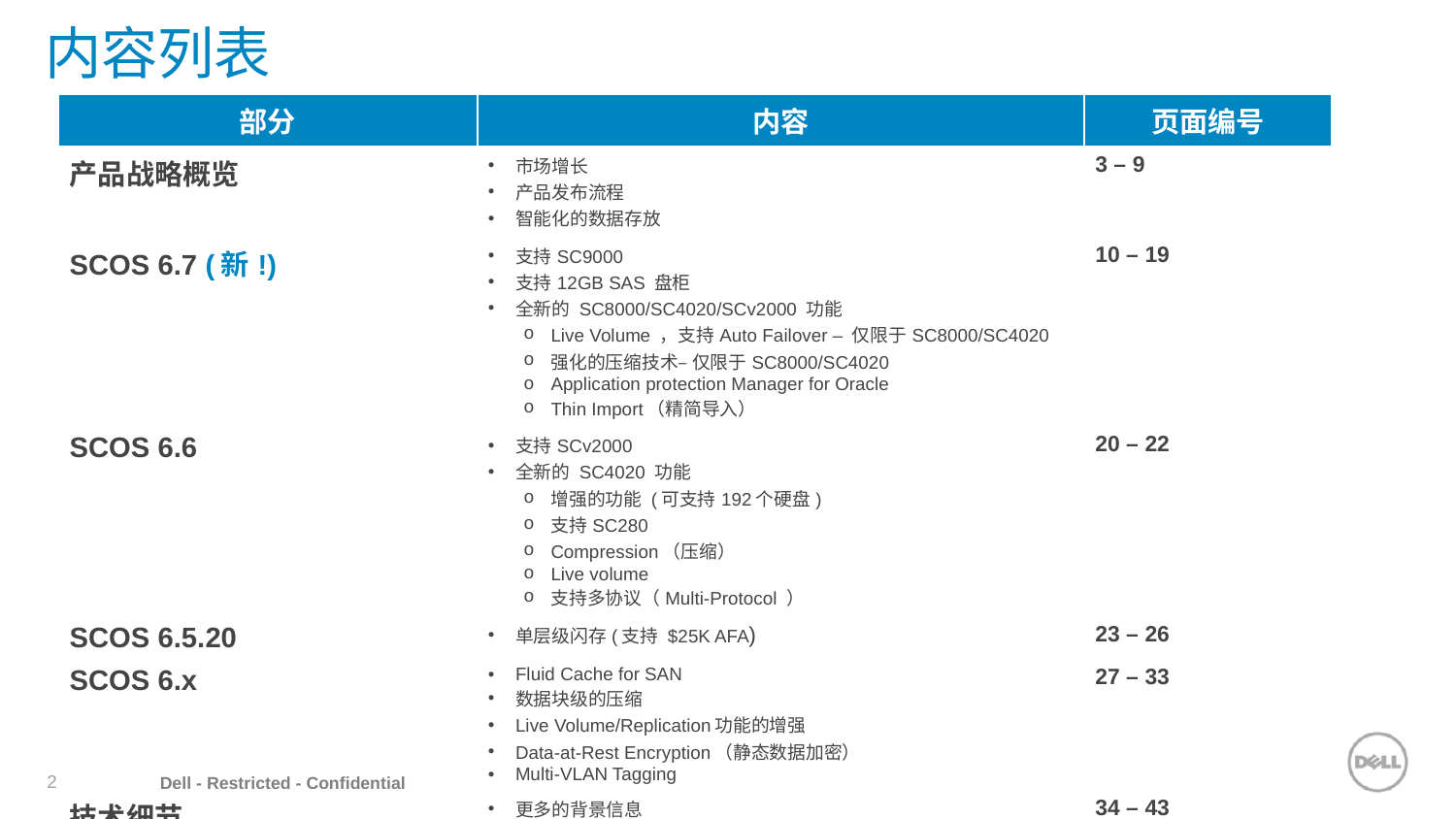

# 内容列表
| 部分 | 内容 | 页面编号 |
| --- | --- | --- |
| 产品战略概览 | 市场增长 产品发布流程 智能化的数据存放 | 3 – 9 |
| SCOS 6.7 (新!) | 支持SC9000 支持12GB SAS 盘柜 全新的 SC8000/SC4020/SCv2000 功能 Live Volume ，支持Auto Failover – 仅限于SC8000/SC4020 强化的压缩技术– 仅限于SC8000/SC4020 Application protection Manager for Oracle Thin Import（精简导入） | 10 – 19 |
| SCOS 6.6 | 支持SCv2000 全新的 SC4020 功能 增强的功能 (可支持192个硬盘) 支持SC280 Compression（压缩） Live volume 支持多协议（Multi-Protocol ） | 20 – 22 |
| SCOS 6.5.20 | 单层级闪存(支持 $25K AFA) | 23 – 26 |
| SCOS 6.x | Fluid Cache for SAN 数据块级的压缩 Live Volume/Replication功能的增强 Data-at-Rest Encryption（静态数据加密） Multi-VLAN Tagging | 27 – 33 |
| 技术细节 | 更多的背景信息 | 34 – 43 |